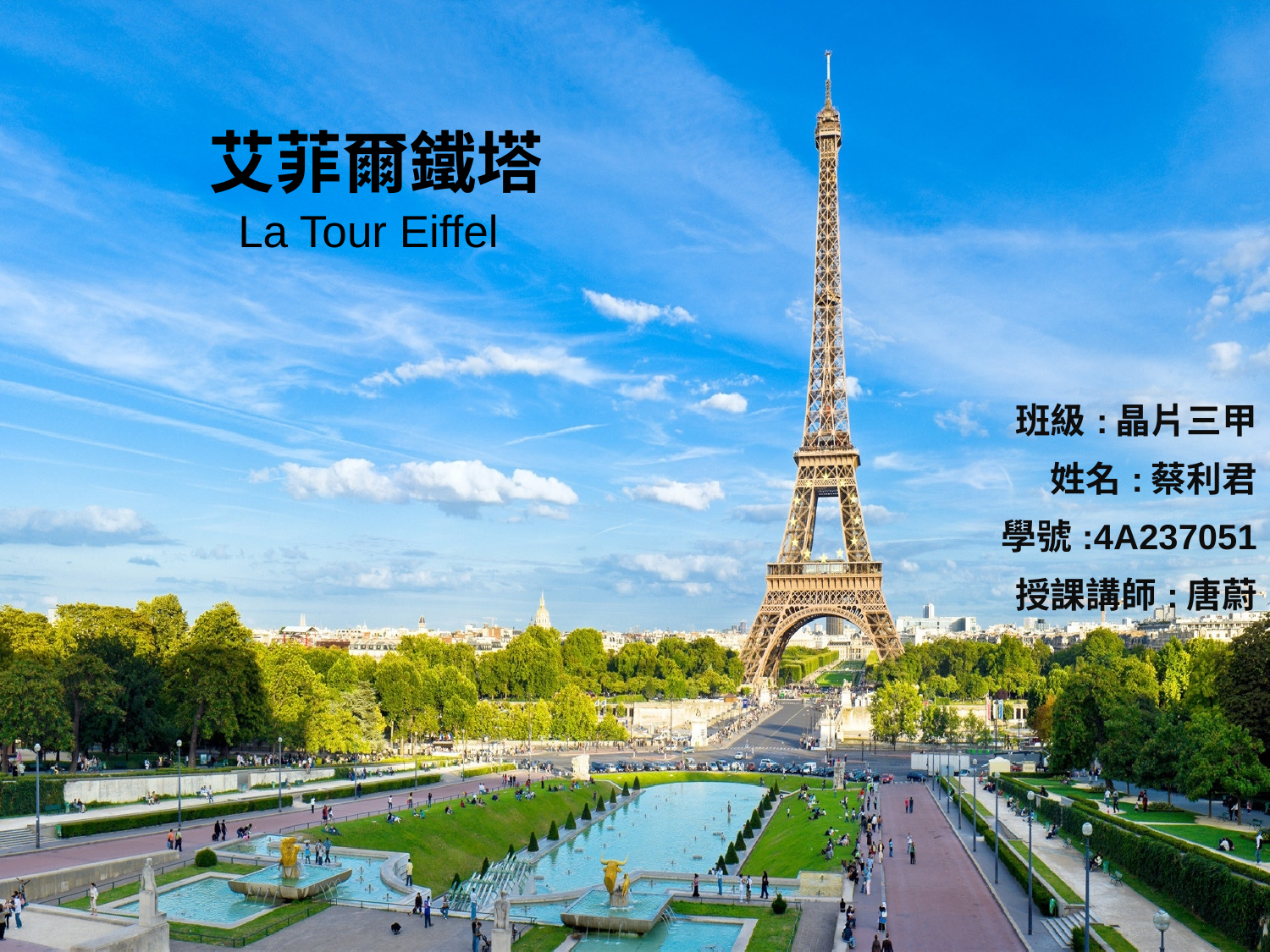

# 艾菲爾鐵塔 La Tour Eiffel
班級:晶片三甲
姓名:蔡利君
學號:4A237051
授課講師:唐蔚